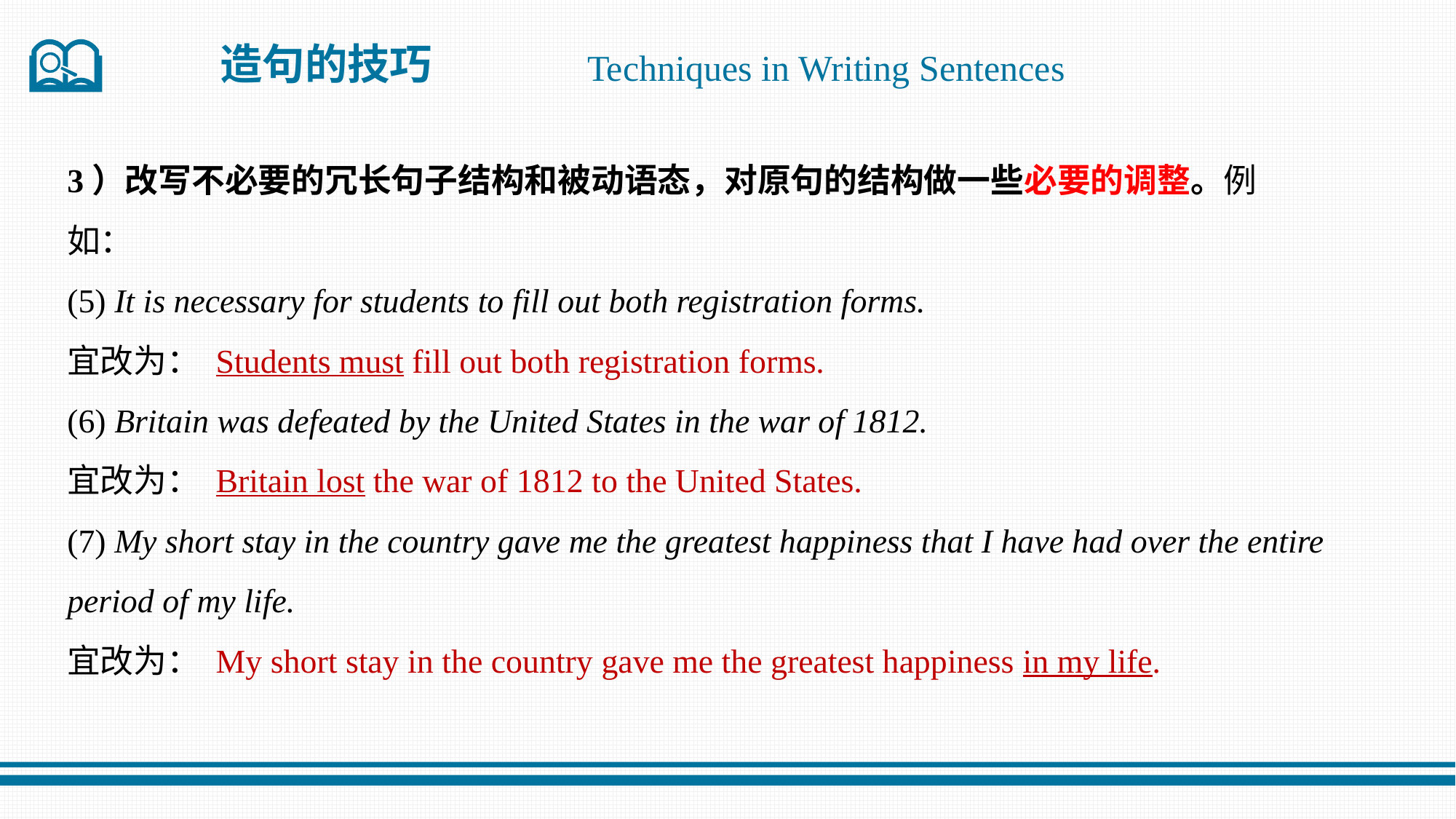

造句的技巧
Techniques in Writing Sentences
3）改写不必要的冗长句子结构和被动语态，对原句的结构做一些必要的调整。例
如：
(5) It is necessary for students to fill out both registration forms.
宜改为： Students must fill out both registration forms.
(6) Britain was defeated by the United States in the war of 1812.
宜改为： Britain lost the war of 1812 to the United States.
(7) My short stay in the country gave me the greatest happiness that I have had over the entire period of my life.
宜改为： My short stay in the country gave me the greatest happiness in my life.